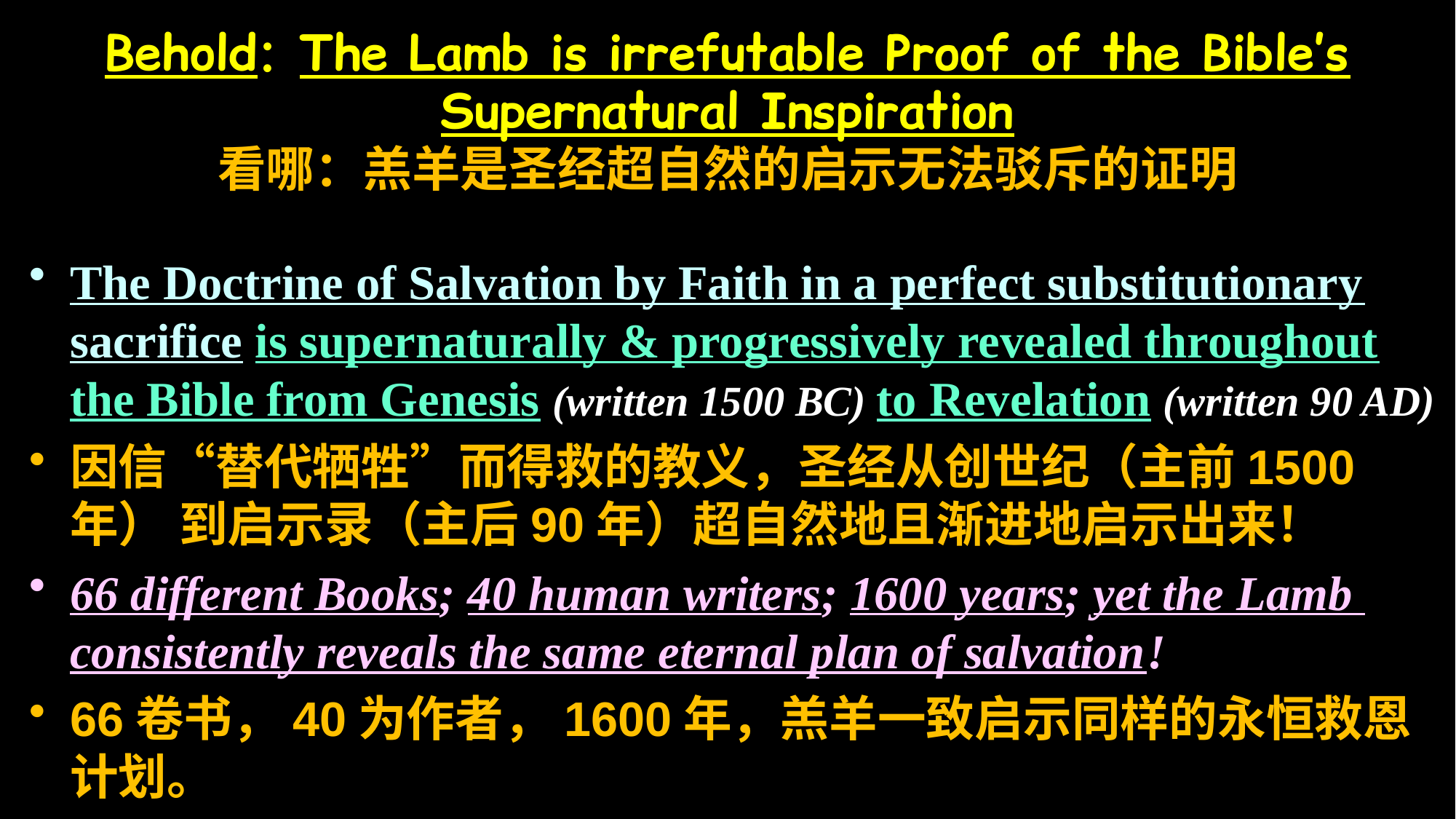

# Behold: The Lamb is irrefutable Proof of the Bible’s Supernatural Inspiration 看哪：羔羊是圣经超自然的启示无法驳斥的证明
The Doctrine of Salvation by Faith in a perfect substitutionary sacrifice is supernaturally & progressively revealed throughout the Bible from Genesis (written 1500 BC) to Revelation (written 90 AD)
因信“替代牺牲”而得救的教义，圣经从创世纪（主前1500年） 	到启示录（主后90年）超自然地且渐进地启示出来！
66 different Books; 40 human writers; 1600 years; yet the Lamb 	consistently reveals the same eternal plan of salvation!
66卷书，40为作者，1600年，羔羊一致启示同样的永恒救恩计划。